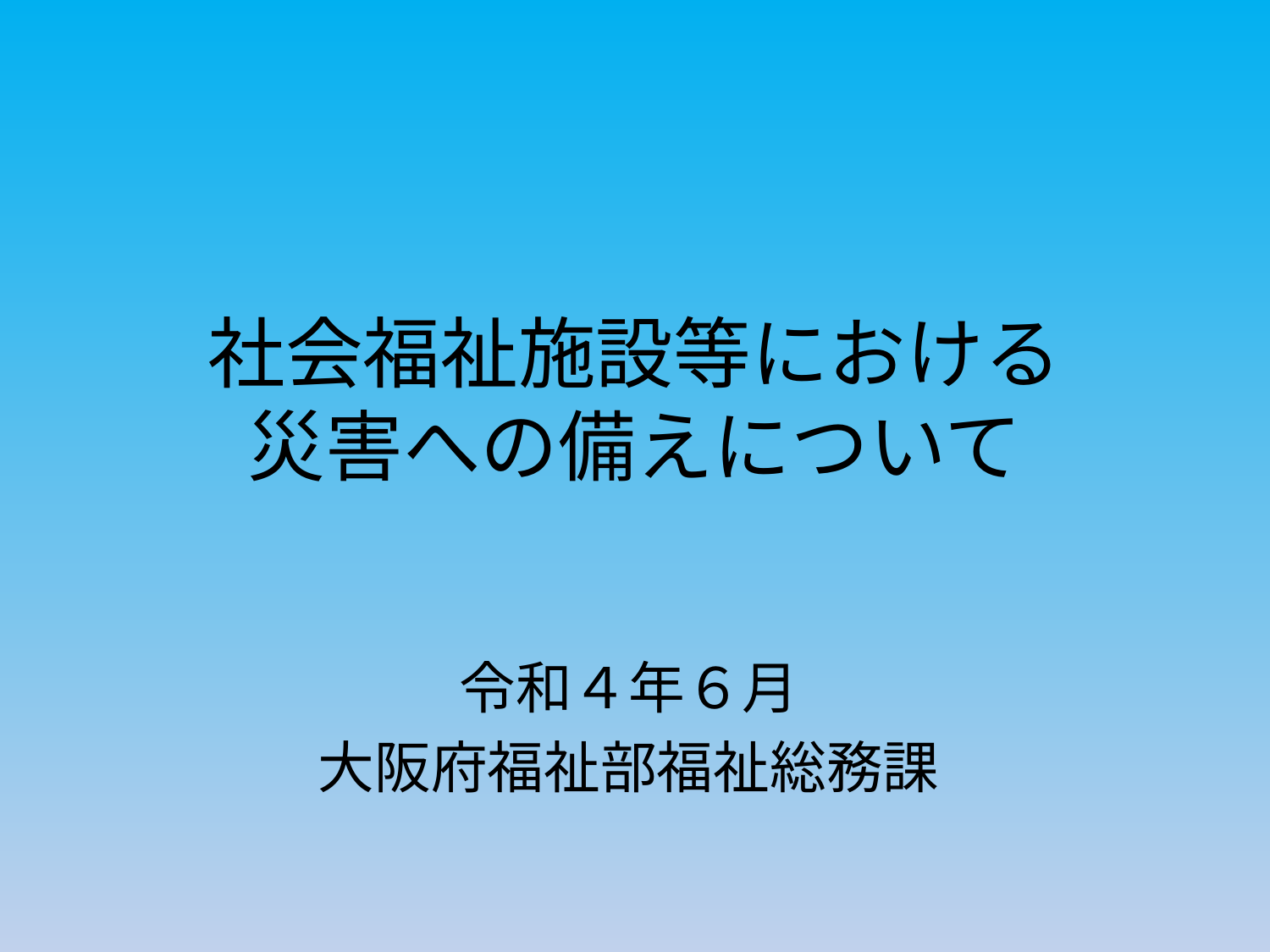

# 社会福祉施設等における 災害への備えについて
令和４年６月
大阪府福祉部福祉総務課